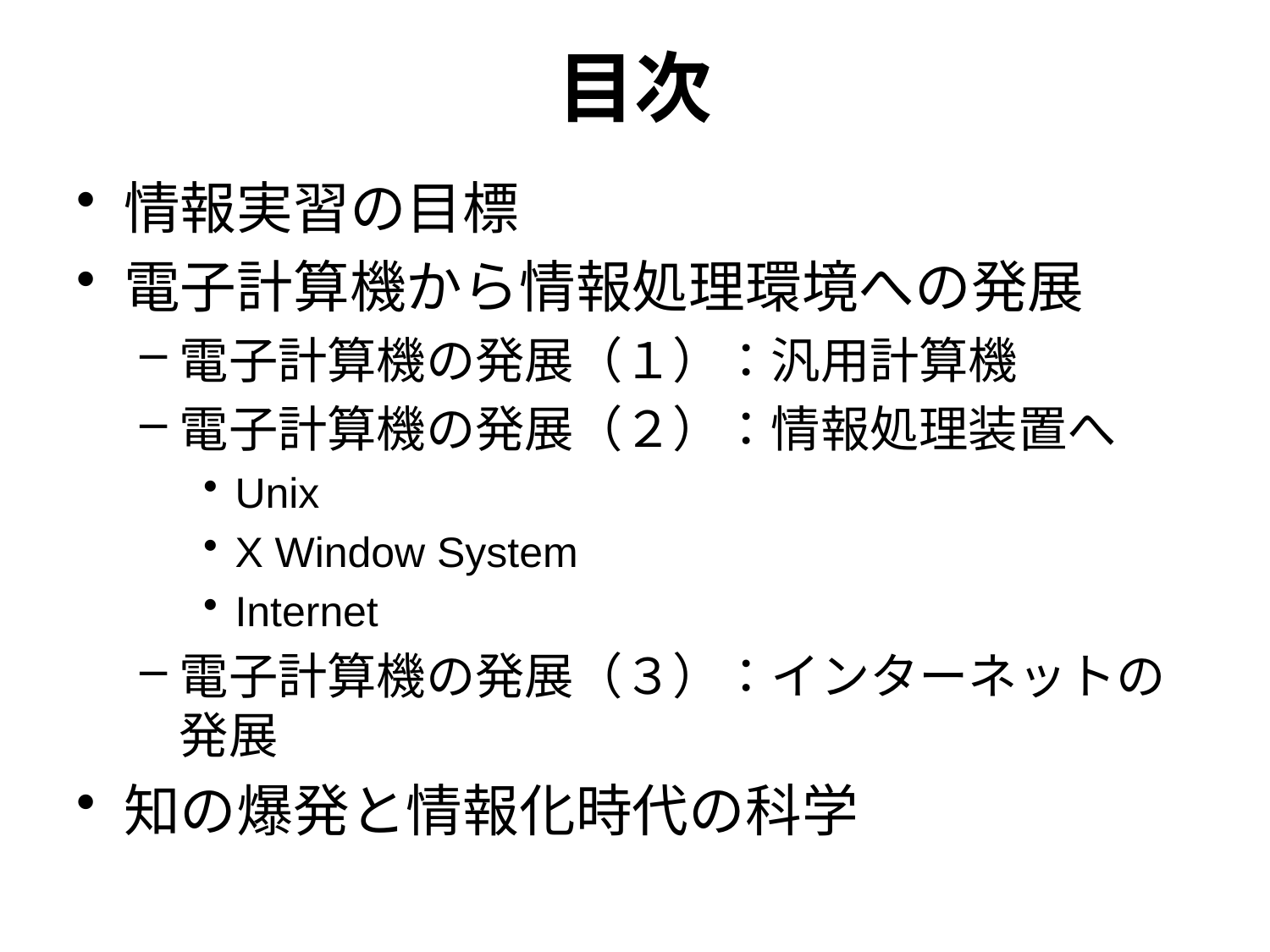

# 目次
情報実習の目標
電子計算機から情報処理環境への発展
電子計算機の発展（１）：汎用計算機
電子計算機の発展（２）：情報処理装置へ
Unix
X Window System
Internet
電子計算機の発展（３）：インターネットの発展
知の爆発と情報化時代の科学